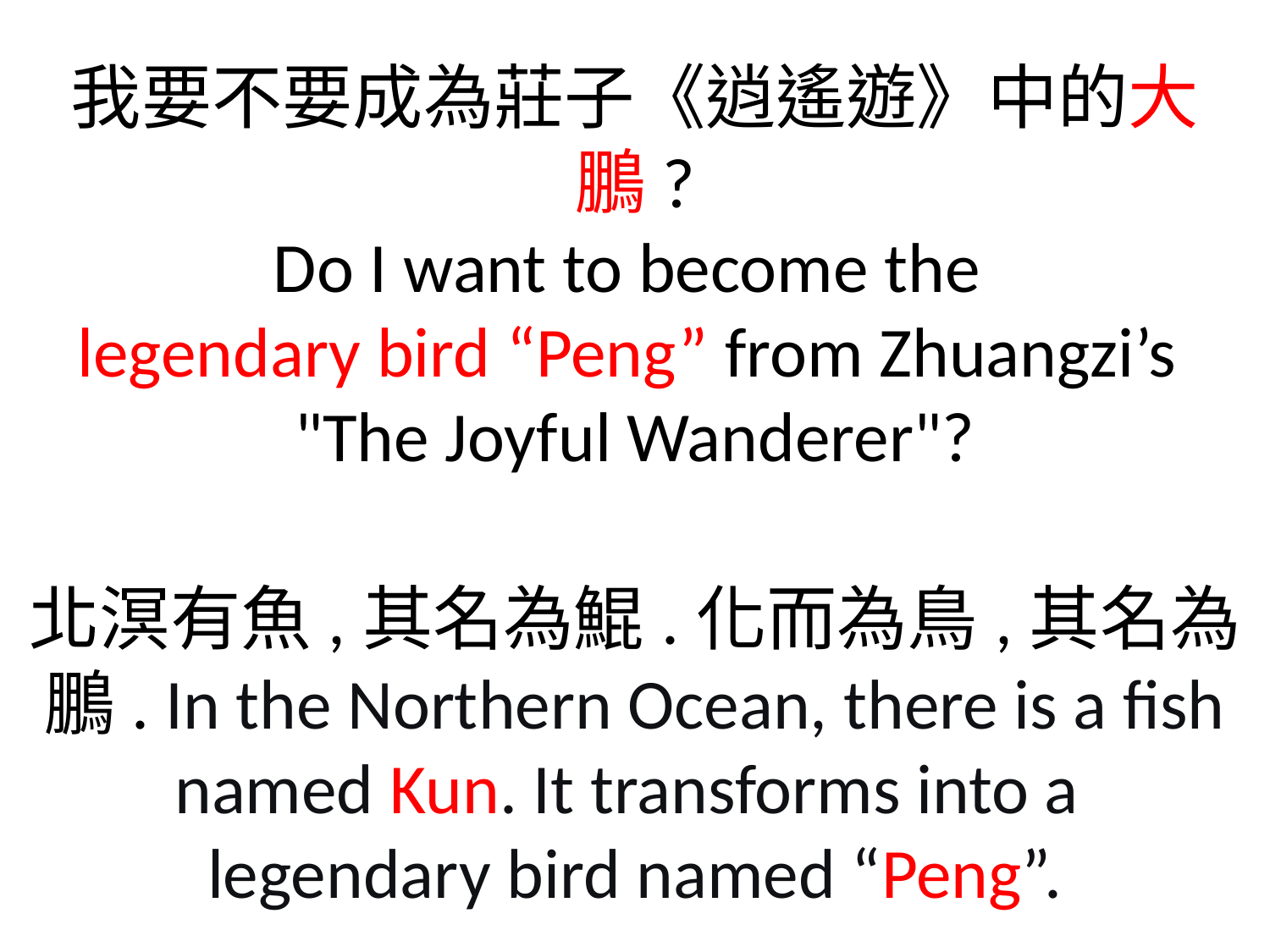

我要不要成為莊子《逍遙遊》中的大鵬?
Do I want to become the
legendary bird “Peng” from Zhuangzi’s
"The Joyful Wanderer"?

北溟有魚,其名為鯤.化而為鳥,其名為鵬. In the Northern Ocean, there is a fish named Kun. It transforms into a
legendary bird named “Peng”.